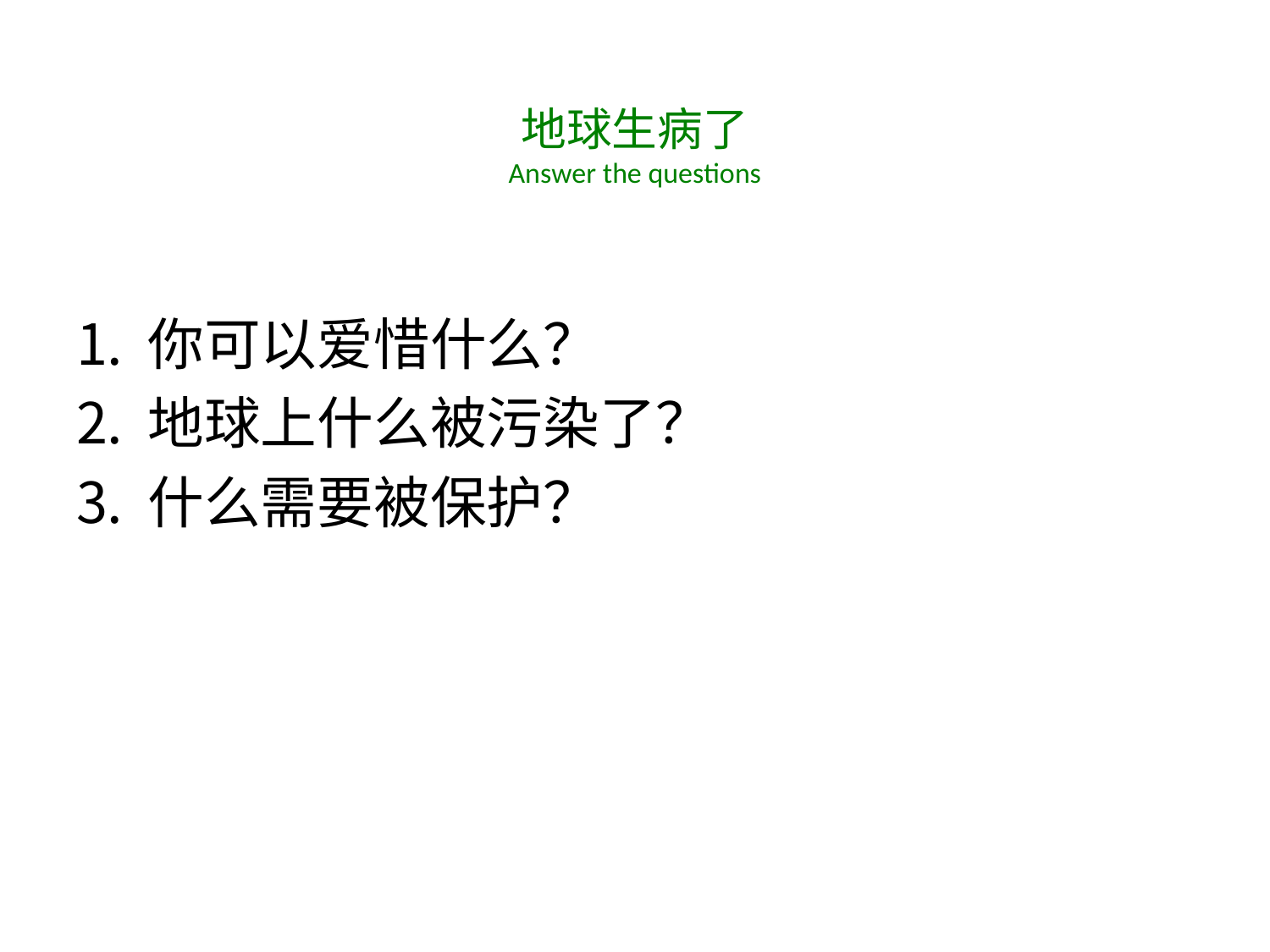

# 地球生病了 Answer the questions
你可以爱惜什么？
地球上什么被污染了？
什么需要被保护？